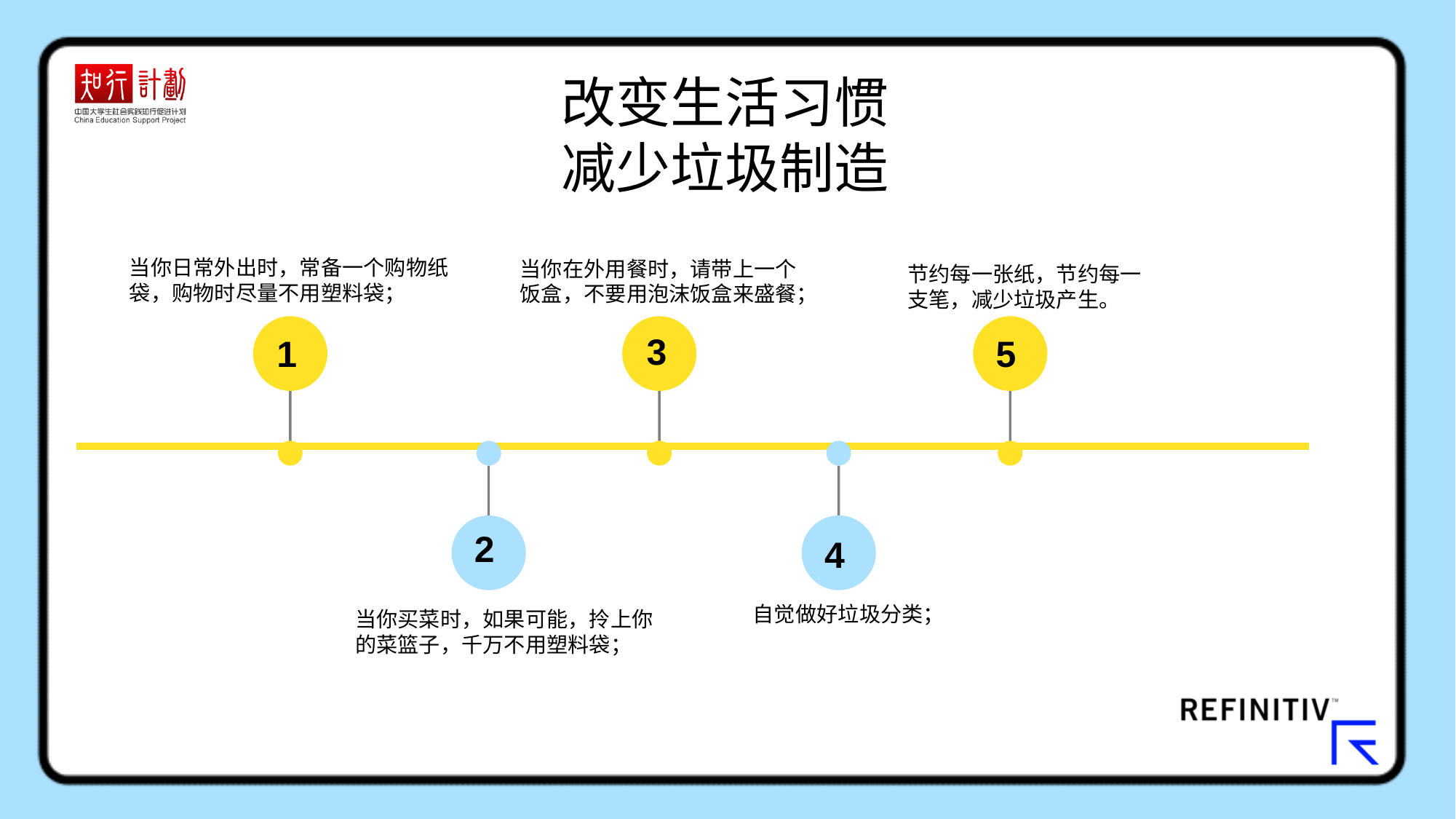

改变生活习惯
减少垃圾制造
当你日常外出时，常备一个购物纸袋，购物时尽量不用塑料袋；
当你在外用餐时，请带上一个饭盒，不要用泡沫饭盒来盛餐；
节约每一张纸，节约每一支笔，减少垃圾产生。

3

1

5

2

4
自觉做好垃圾分类；

当你买菜时，如果可能，拎上你的菜篮子，千万不用塑料袋；